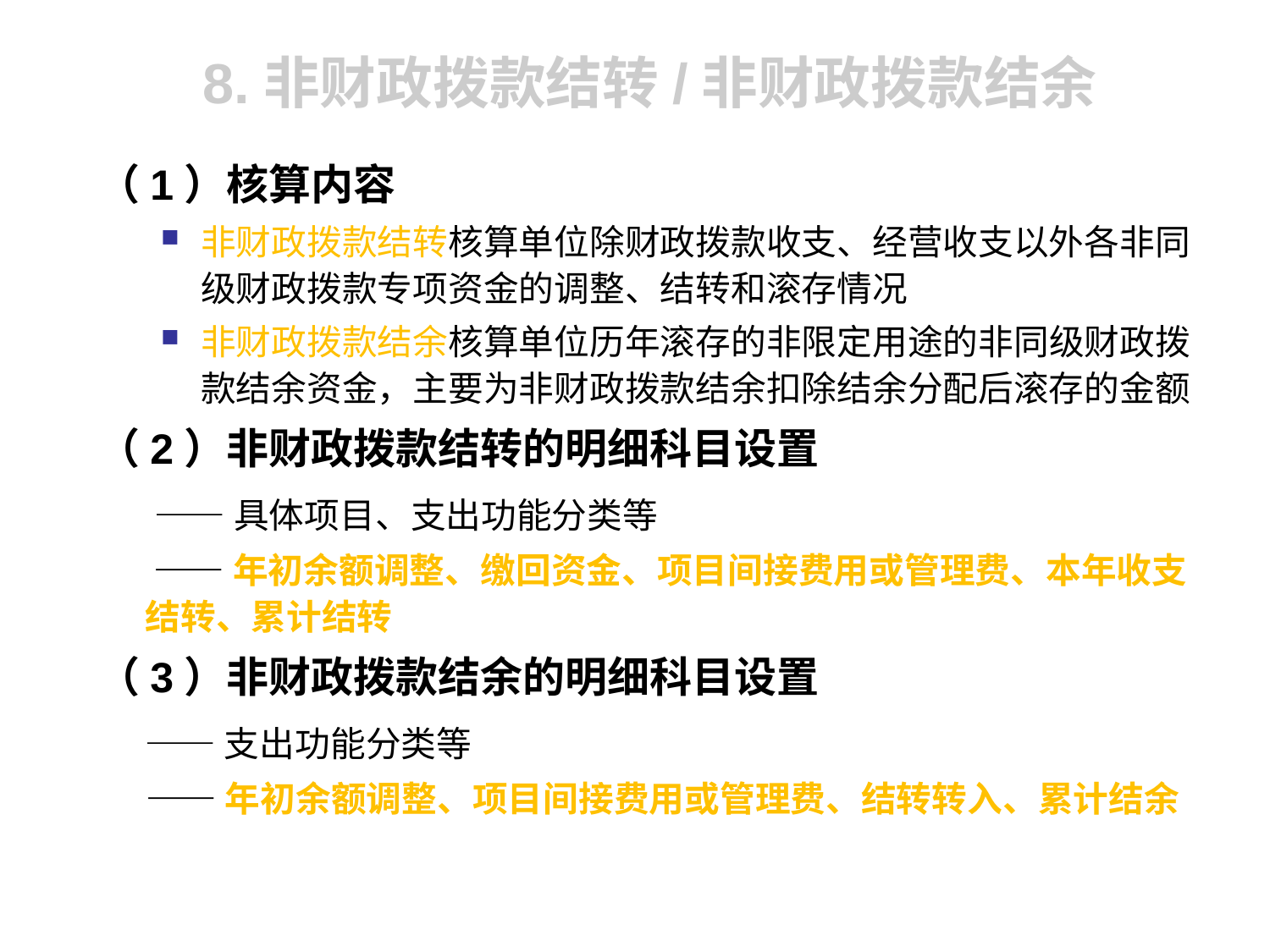

# 8.非财政拨款结转/非财政拨款结余
（1）核算内容
非财政拨款结转核算单位除财政拨款收支、经营收支以外各非同级财政拨款专项资金的调整、结转和滚存情况
非财政拨款结余核算单位历年滚存的非限定用途的非同级财政拨款结余资金，主要为非财政拨款结余扣除结余分配后滚存的金额
（2）非财政拨款结转的明细科目设置
      ——具体项目、支出功能分类等
       ——年初余额调整、缴回资金、项目间接费用或管理费、本年收支结转、累计结转
（3）非财政拨款结余的明细科目设置
     ——支出功能分类等
      ——年初余额调整、项目间接费用或管理费、结转转入、累计结余
188